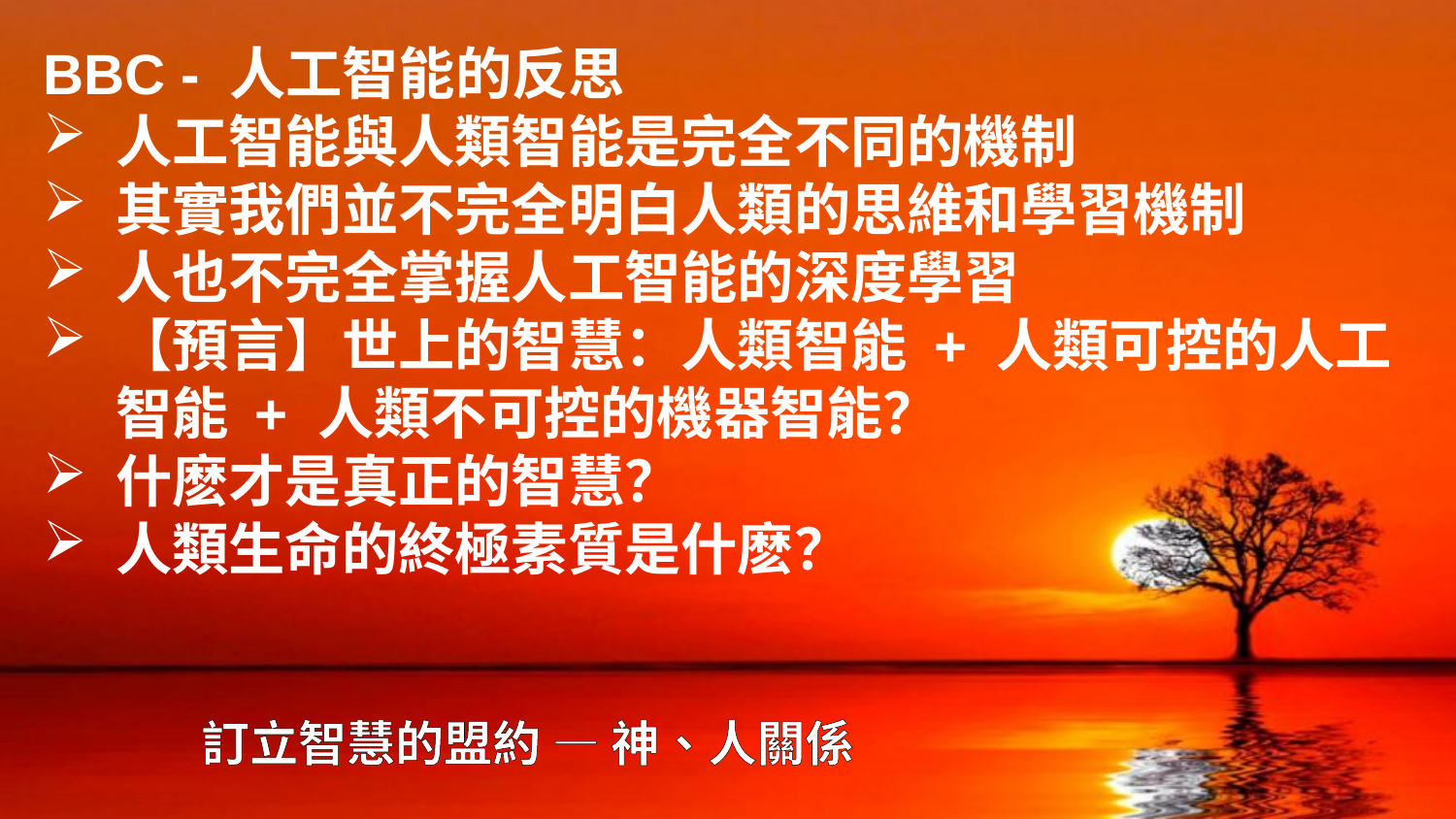

BBC - 人工智能的反思
人工智能與人類智能是完全不同的機制
其實我們並不完全明白人類的思維和學習機制
人也不完全掌握人工智能的深度學習
【預言】世上的智慧：人類智能 + 人類可控的人工智能 + 人類不可控的機器智能？
什麽才是真正的智慧？
人類生命的終極素質是什麽？
# 訂立智慧的盟約 — 神、人關係